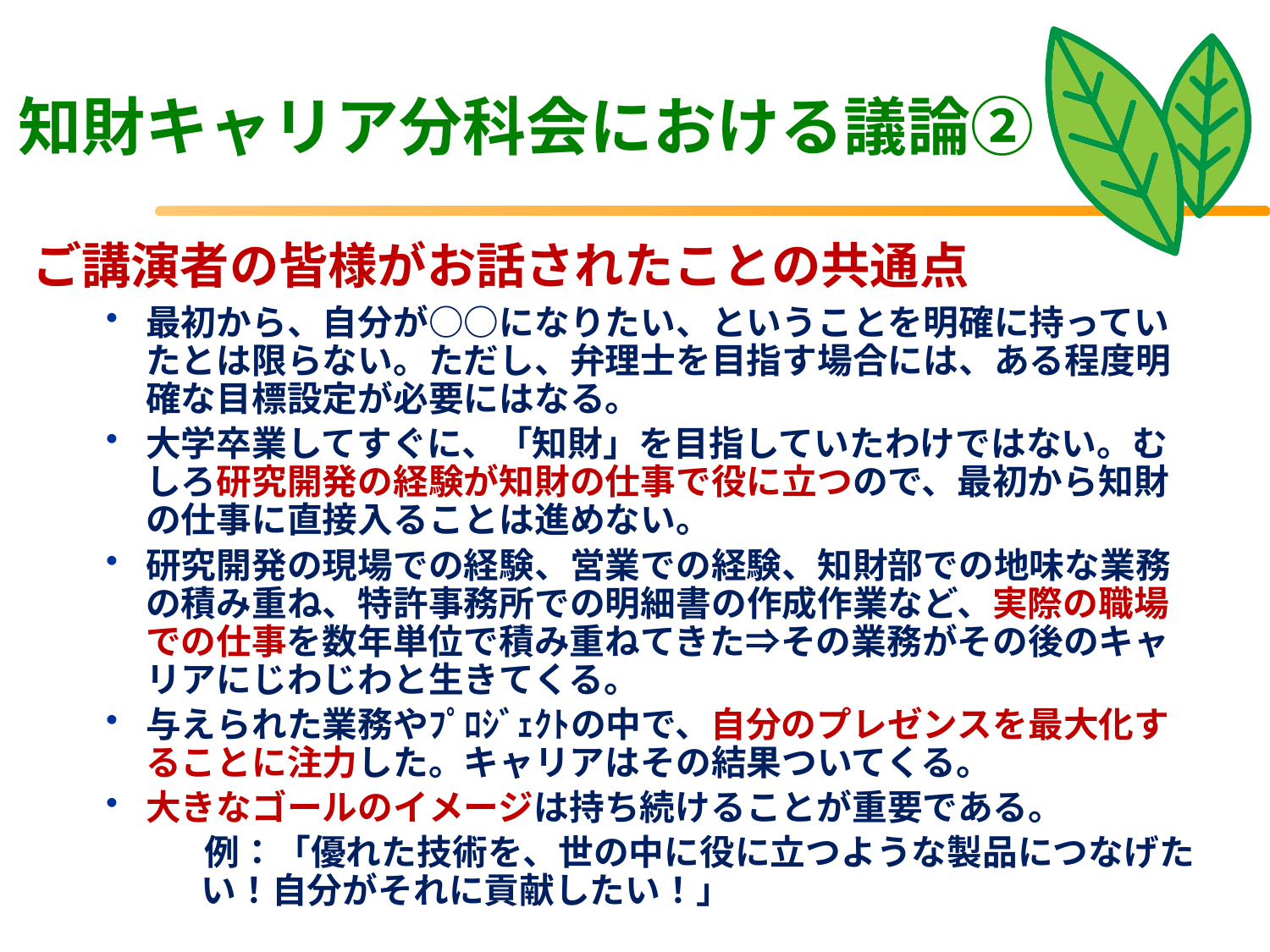

知財キャリア分科会における議論②
ご講演者の皆様がお話されたことの共通点
最初から、自分が○○になりたい、ということを明確に持っていたとは限らない。ただし、弁理士を目指す場合には、ある程度明確な目標設定が必要にはなる。
大学卒業してすぐに、「知財」を目指していたわけではない。むしろ研究開発の経験が知財の仕事で役に立つので、最初から知財の仕事に直接入ることは進めない。
研究開発の現場での経験、営業での経験、知財部での地味な業務の積み重ね、特許事務所での明細書の作成作業など、実際の職場での仕事を数年単位で積み重ねてきた⇒その業務がその後のキャリアにじわじわと生きてくる。
与えられた業務やﾌﾟﾛｼﾞｪｸﾄの中で、自分のプレゼンスを最大化することに注力した。キャリアはその結果ついてくる。
大きなゴールのイメージは持ち続けることが重要である。
　例：「優れた技術を、世の中に役に立つような製品につなげたい！自分がそれに貢献したい！」